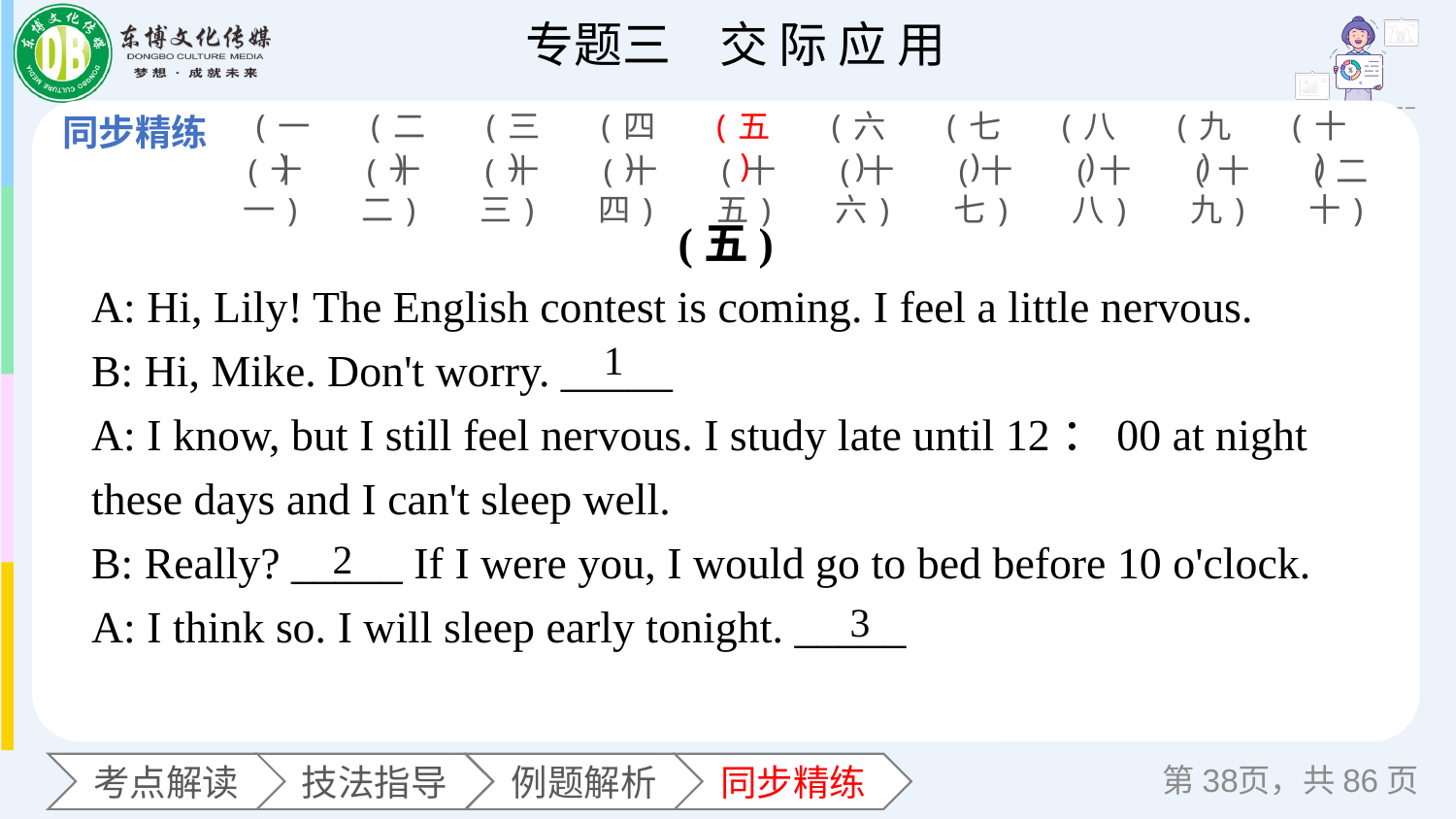

(一)
(二)
(三)
(四)
(五)
(六)
(七)
(八)
(九)
(十)
(十一)
(十二)
(十三)
(十四)
(十五)
(十六)
(十七)
(十八)
(十九)
(二十)
(五)
A: Hi, Lily! The English contest is coming. I feel a little nervous.
B: Hi, Mike. Don't worry. _____
A: I know, but I still feel nervous. I study late until 12：00 at night these days and I can't sleep well.
B: Really? _____ If I were you, I would go to bed before 10 o'clock.
A: I think so. I will sleep early tonight. _____
1
2
3
第38页，共86页